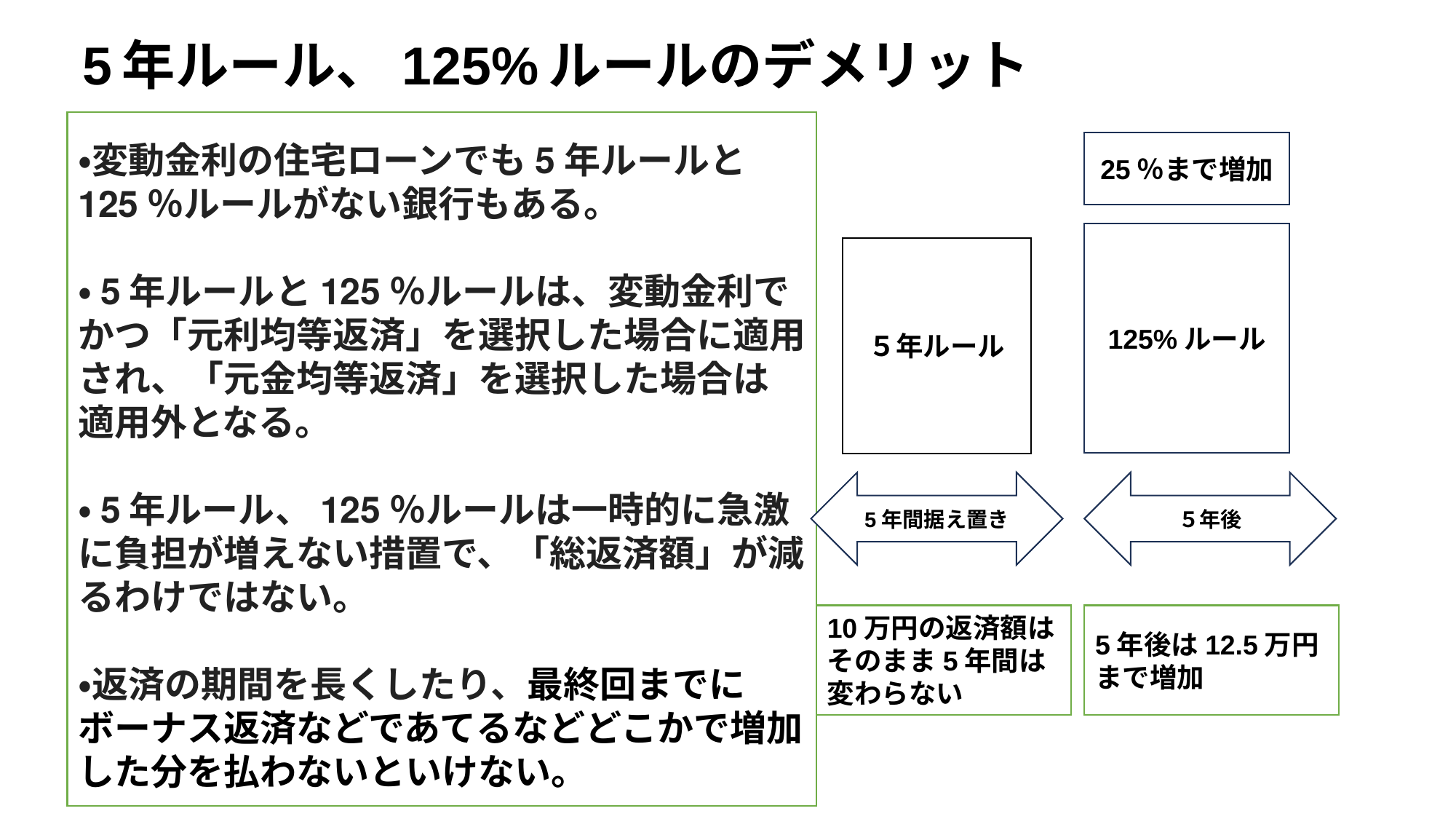

5年ルール、125%ルールのデメリット

・変動金利の住宅ローンでも5年ルールと125％ルールがない銀行もある。

・5年ルールと125％ルールは、変動金利でかつ「元利均等返済」を選択した場合に適用され、「元金均等返済」を選択した場合は適用外となる。

・5年ルール、125％ルールは一時的に急激に負担が増えない措置で、「総返済額」が減るわけではない。

・返済の期間を長くしたり、最終回までにボーナス返済などであてるなどどこかで増加した分を払わないといけない。

25％まで増加
125%ルール
５年ルール
5年間据え置き
５年後
10万円の返済額はそのまま5年間は変わらない
5年後は12.5万円まで増加